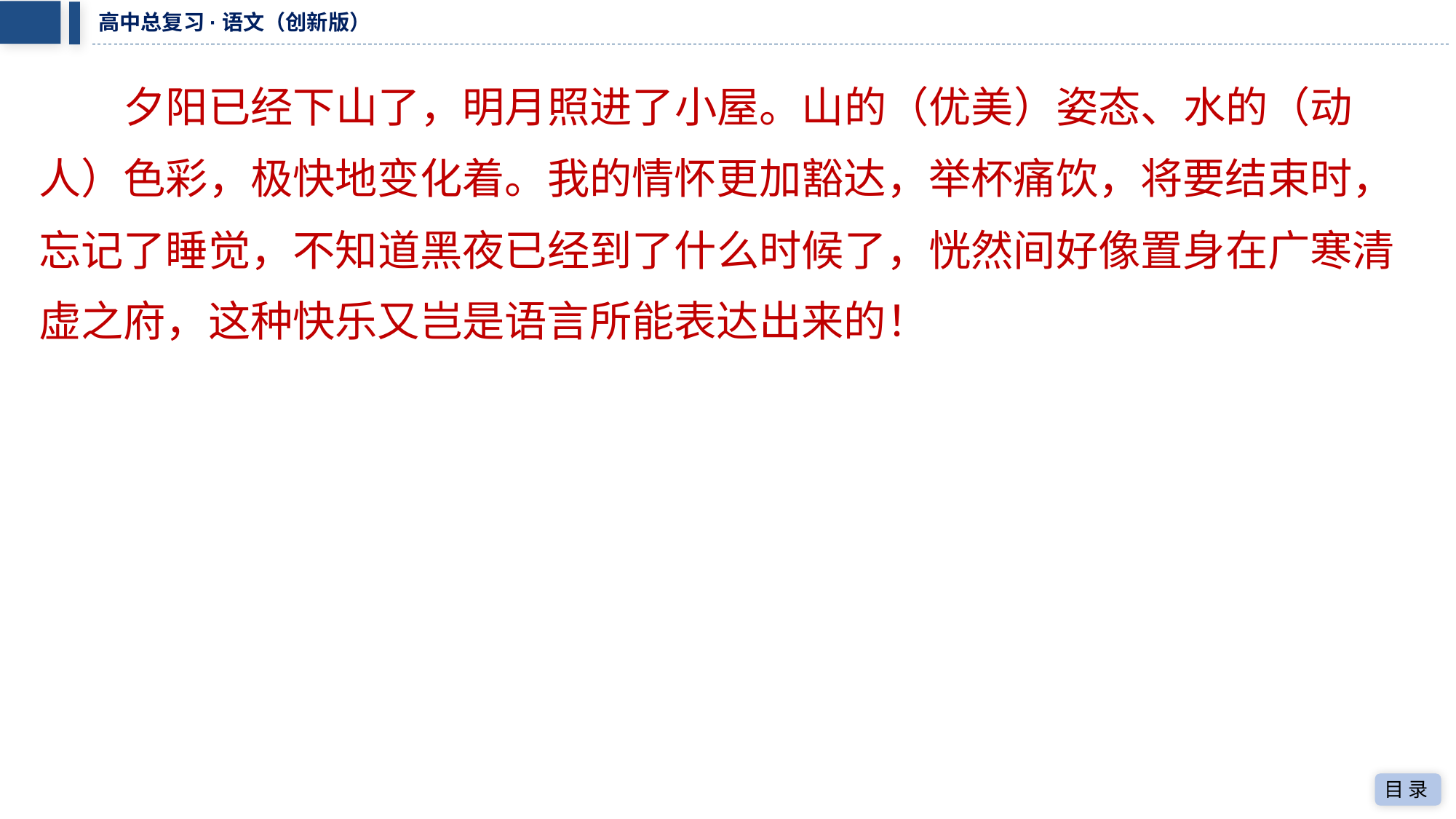

夕阳已经下山了，明月照进了小屋。山的（优美）姿态、水的（动
人）色彩，极快地变化着。我的情怀更加豁达，举杯痛饮，将要结束时，
忘记了睡觉，不知道黑夜已经到了什么时候了，恍然间好像置身在广寒清
虚之府，这种快乐又岂是语言所能表达出来的！